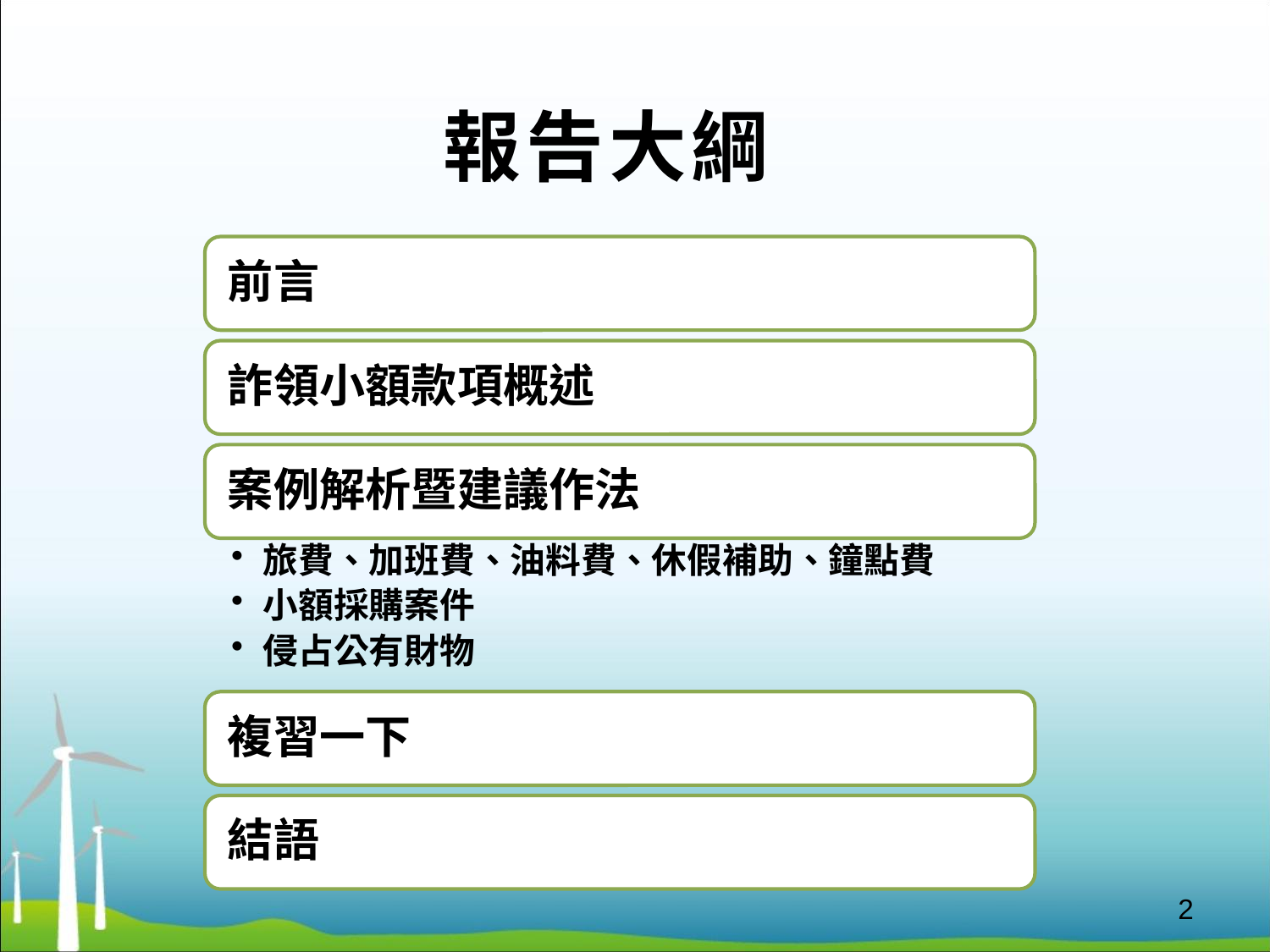

報告大綱
前言
詐領小額款項概述
案例解析暨建議作法
旅費、加班費、油料費、休假補助、鐘點費
小額採購案件
侵占公有財物
複習一下
結語
2